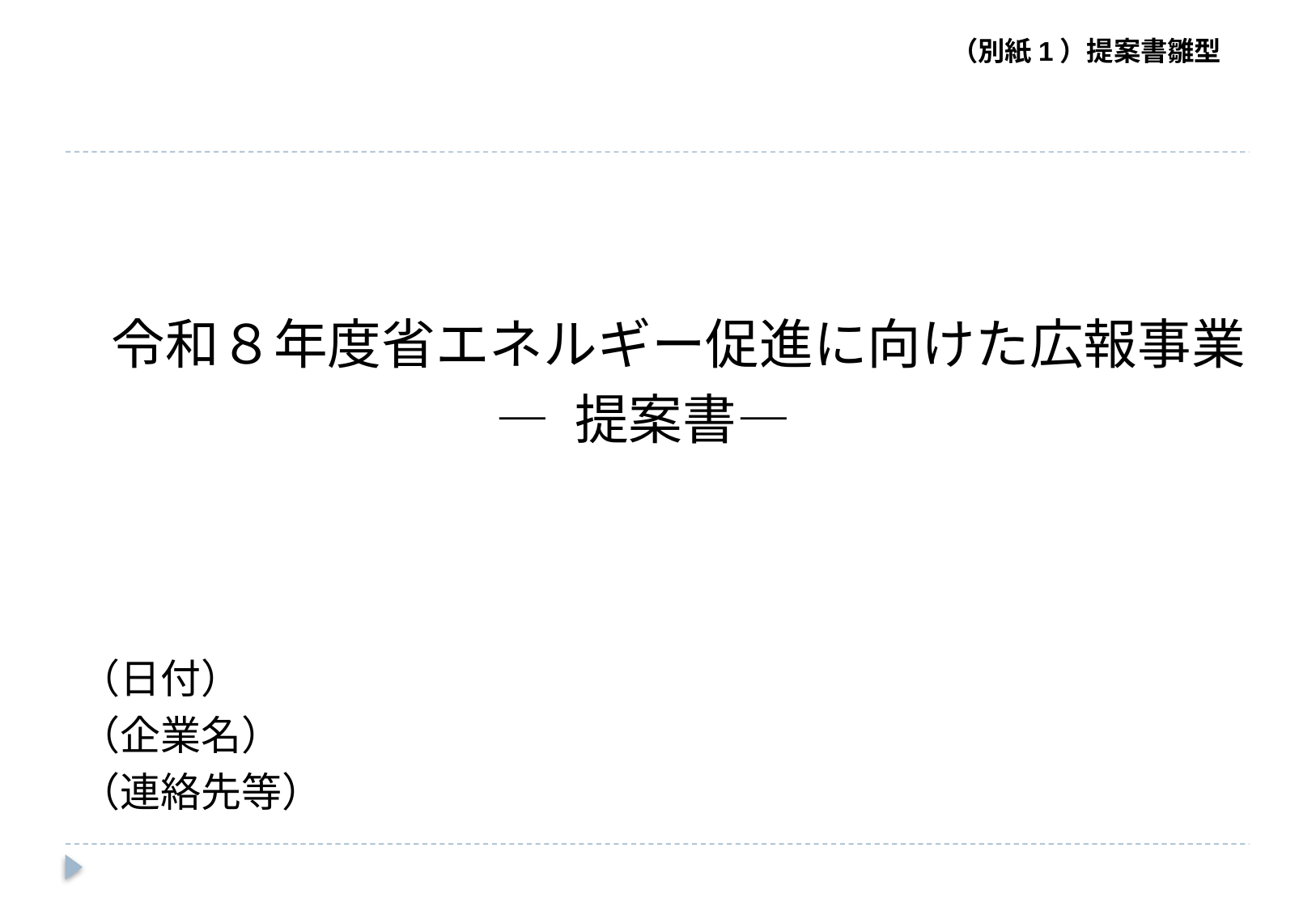

# 令和８年度省エネルギー促進に向けた広報事業
― 提案書―
（日付）
（企業名）
（連絡先等）